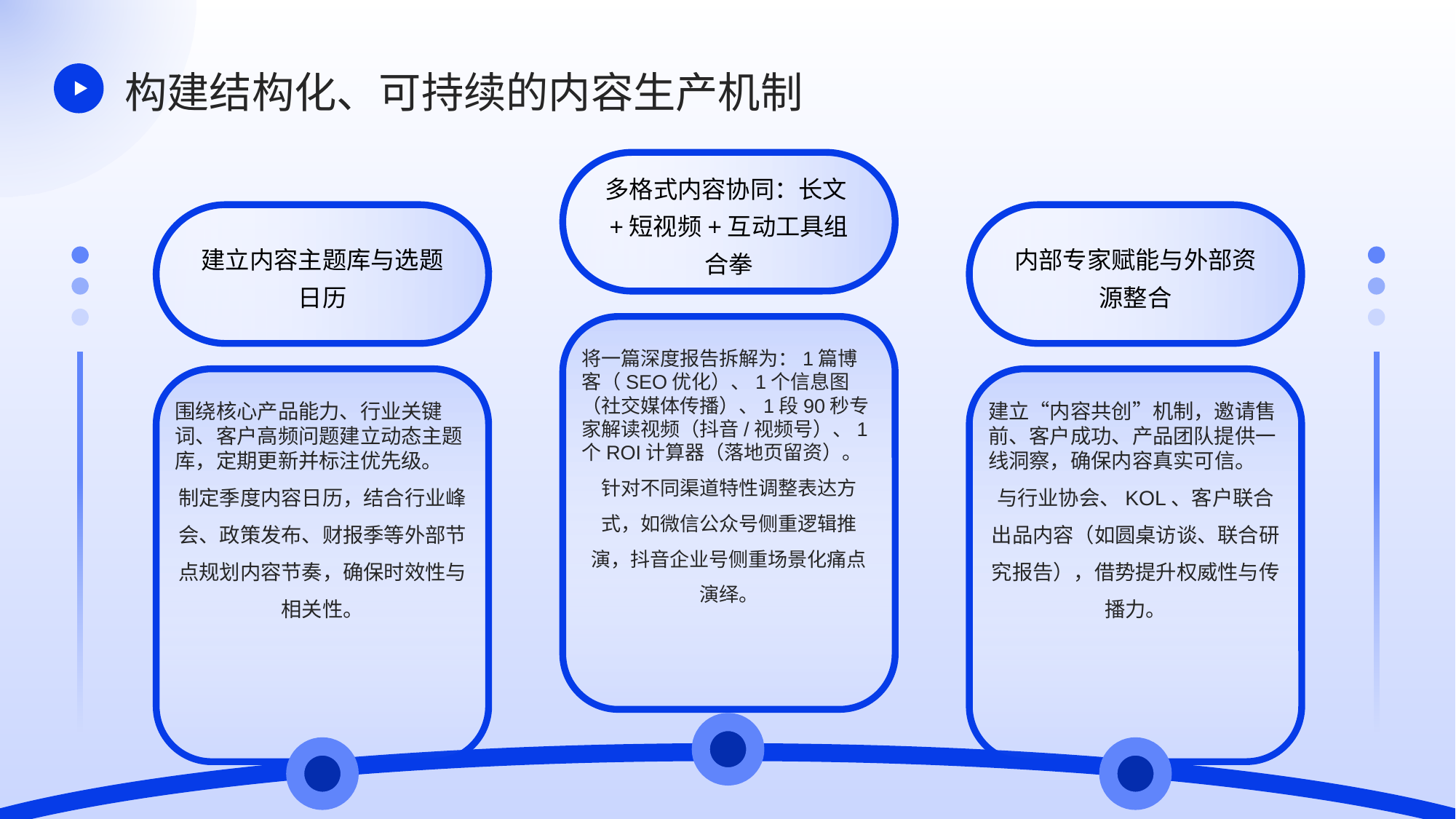

构建结构化、可持续的内容生产机制

多格式内容协同：长文+短视频+互动工具组合拳

建立内容主题库与选题日历
内部专家赋能与外部资源整合

将一篇深度报告拆解为：1篇博客（SEO优化）、1个信息图（社交媒体传播）、1段90秒专家解读视频（抖音/视频号）、1个ROI计算器（落地页留资）。
针对不同渠道特性调整表达方式，如微信公众号侧重逻辑推演，抖音企业号侧重场景化痛点演绎。

围绕核心产品能力、行业关键词、客户高频问题建立动态主题库，定期更新并标注优先级。
制定季度内容日历，结合行业峰会、政策发布、财报季等外部节点规划内容节奏，确保时效性与相关性。
建立“内容共创”机制，邀请售前、客户成功、产品团队提供一线洞察，确保内容真实可信。
与行业协会、KOL、客户联合出品内容（如圆桌访谈、联合研究报告），借势提升权威性与传播力。